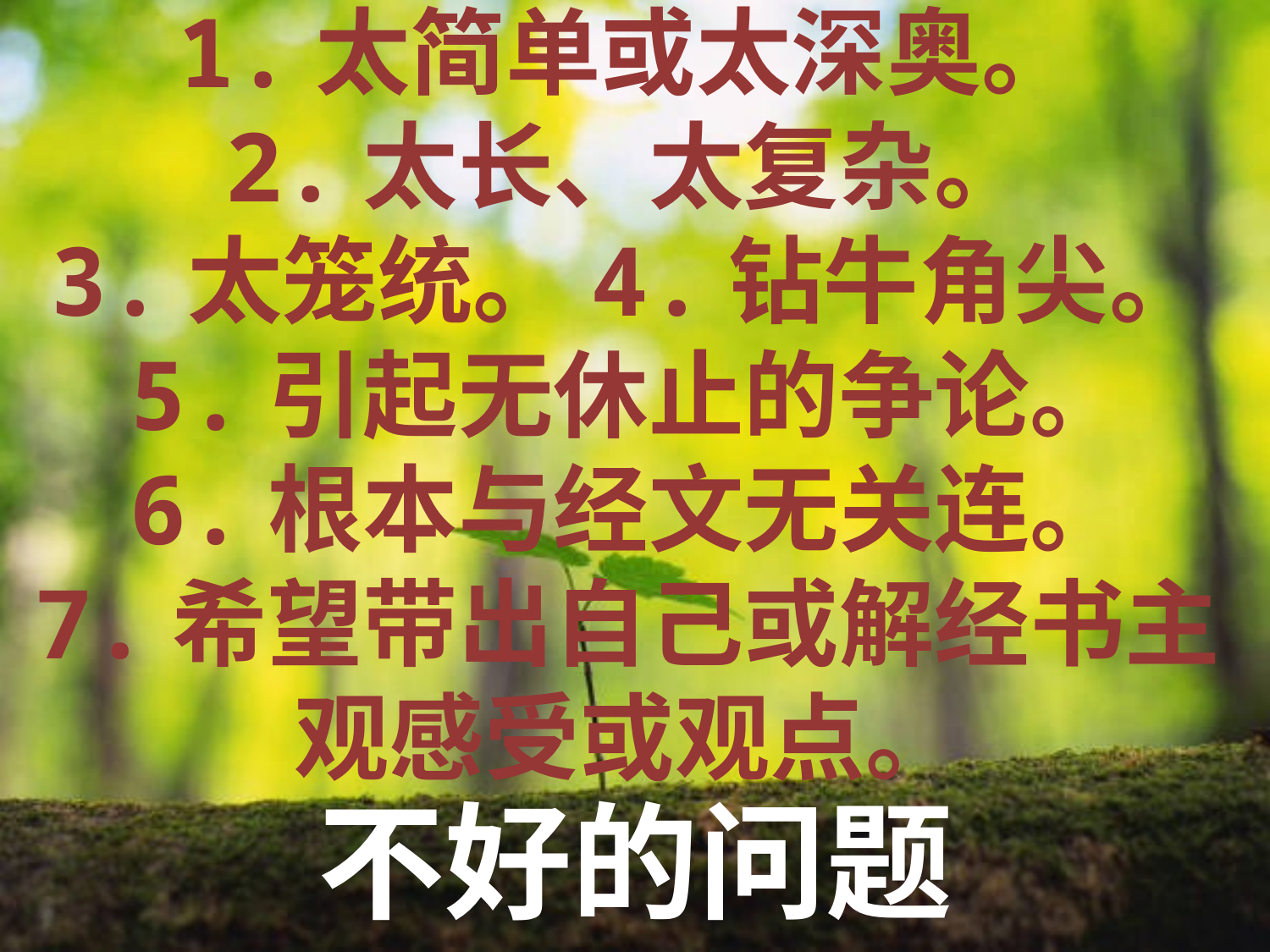

1.太简单或太深奥。
2.太长、太复杂。
3.太笼统。4.钻牛角尖。
5.引起无休止的争论。
6.根本与经文无关连。
7.希望带出自己或解经书主观感受或观点。

不好的问题